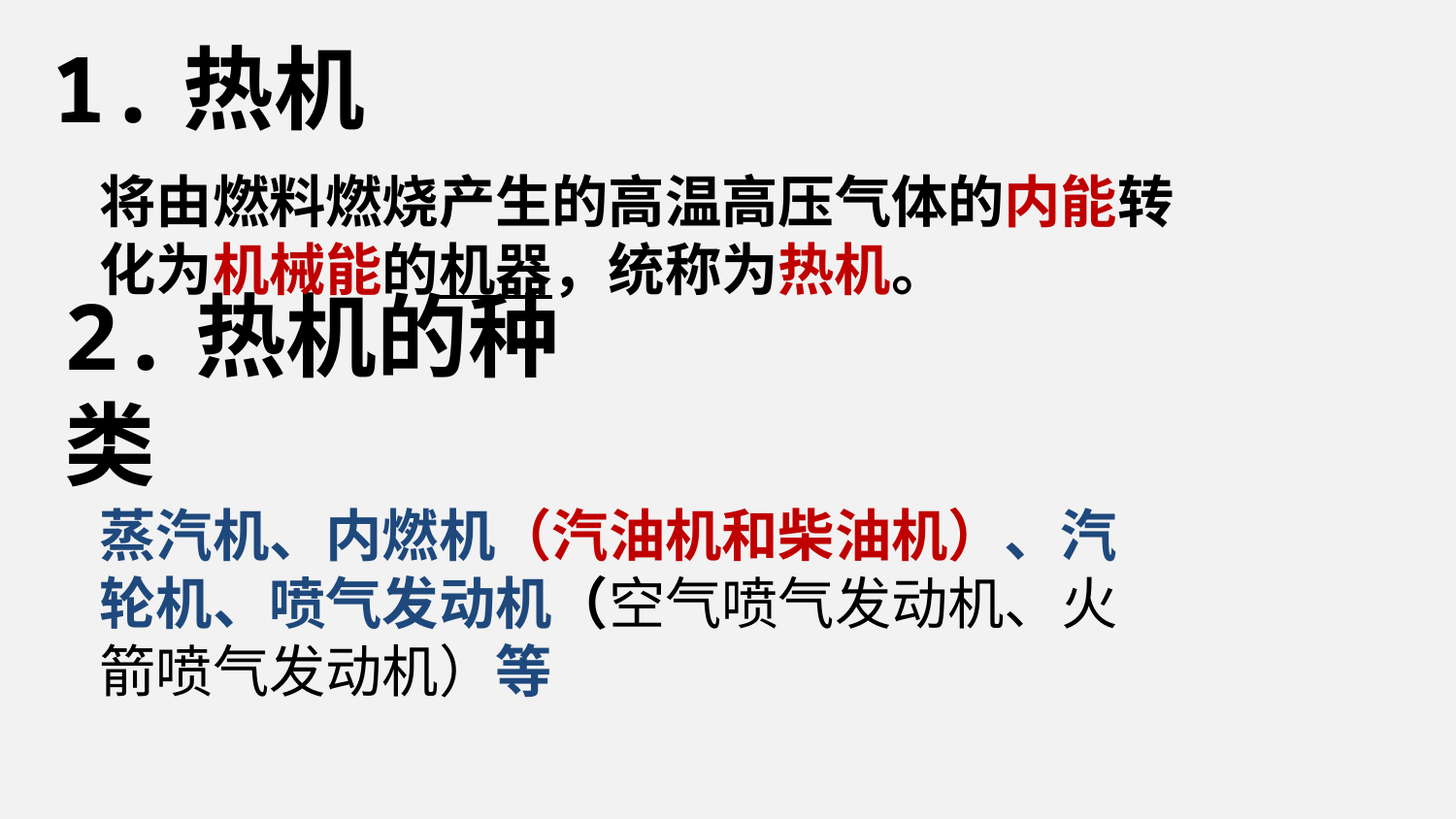

1.热机
将由燃料燃烧产生的高温高压气体的内能转化为机械能的机器，统称为热机。
2.热机的种类
蒸汽机、内燃机（汽油机和柴油机）、汽轮机、喷气发动机（空气喷气发动机、火箭喷气发动机）等